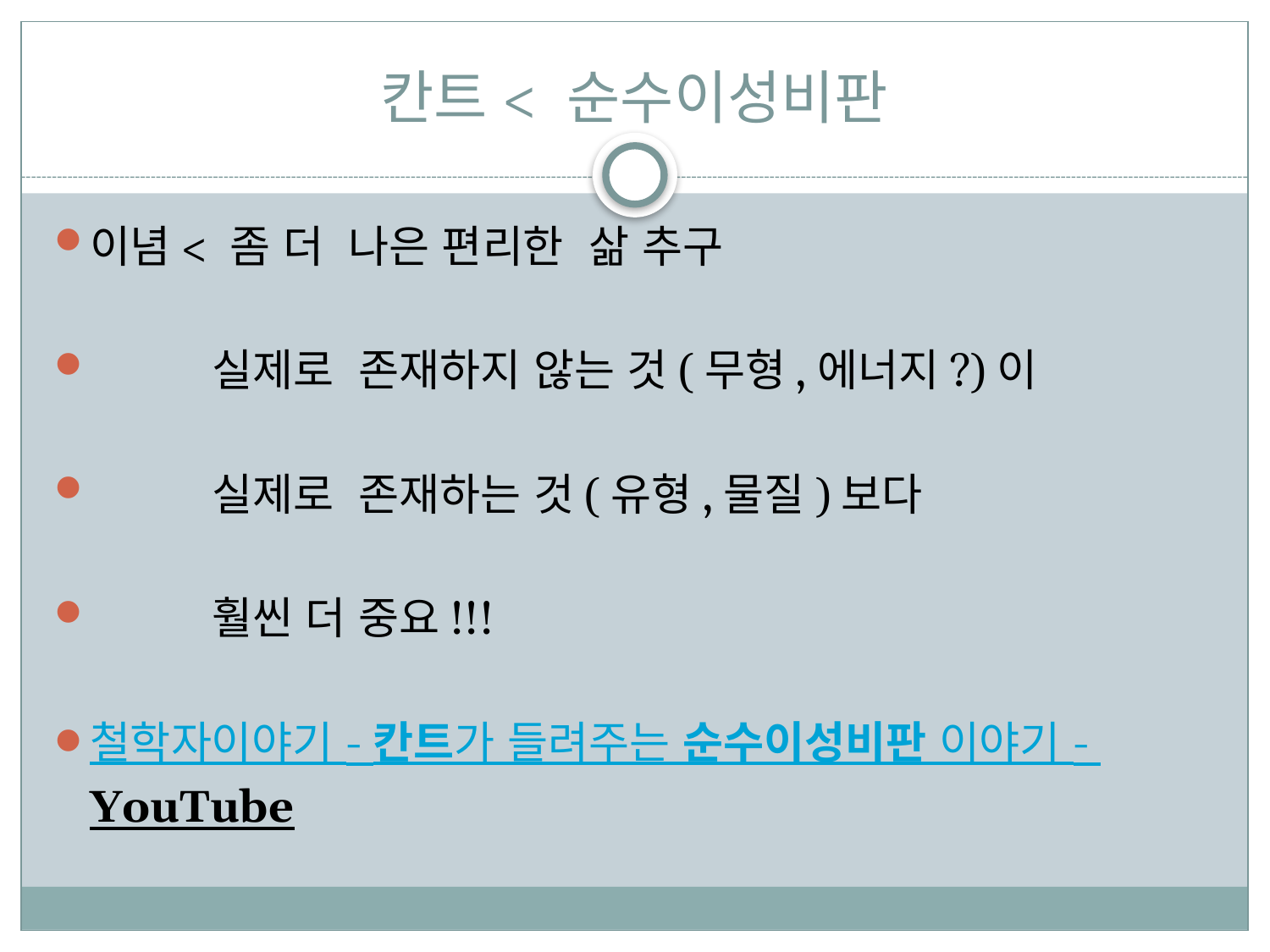

# 칸트< 순수이성비판
이념< 좀 더  나은 편리한  삶 추구

         실제로  존재하지 않는 것(무형,에너지?)이

         실제로  존재하는 것(유형,물질)보다

         훨씬 더 중요!!!

철학자이야기 - 칸트가 들려주는 순수이성비판 이야기 - YouTube